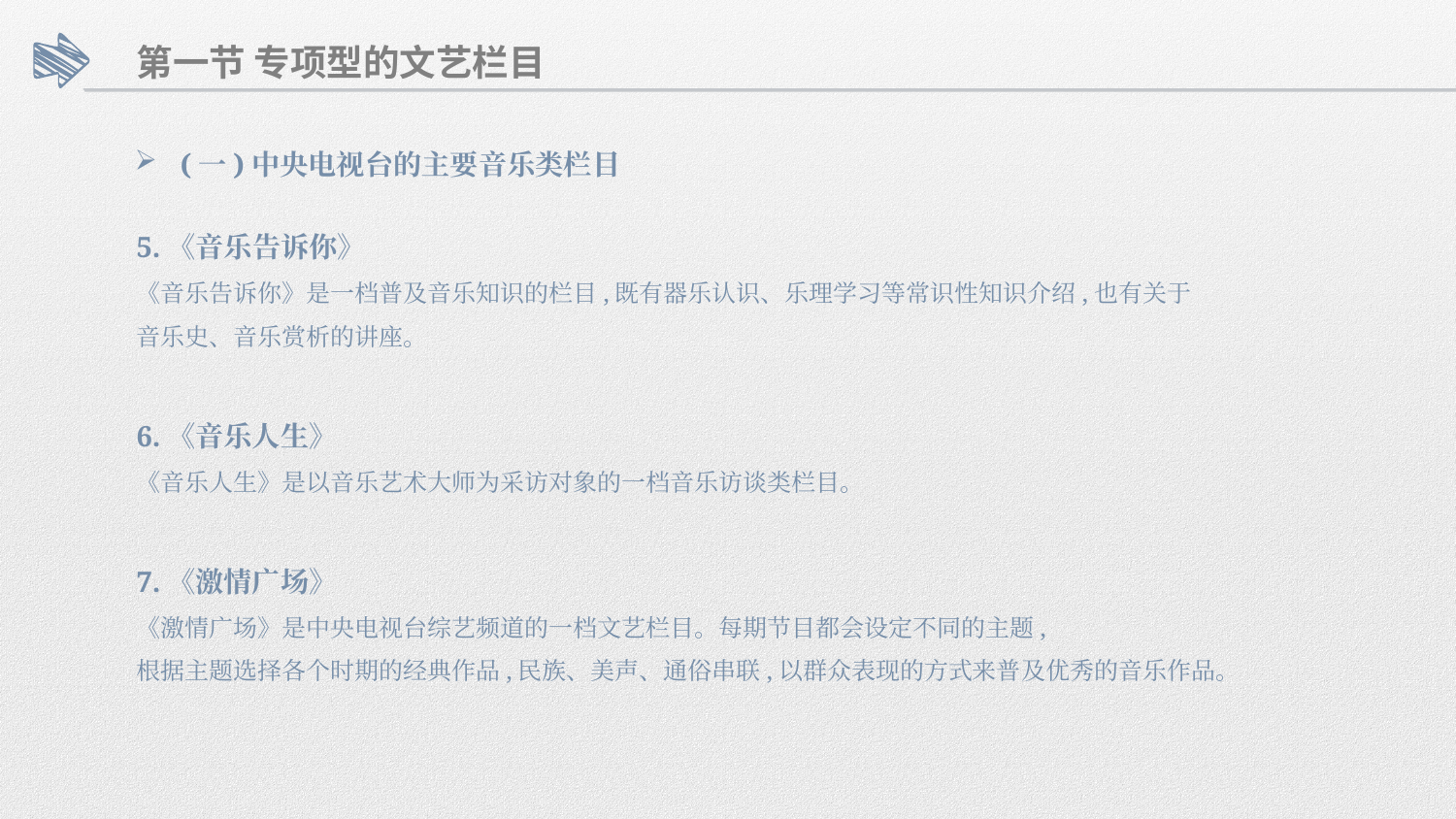

第一节 专项型的文艺栏目
(一)中央电视台的主要音乐类栏目

5.《音乐告诉你》
《音乐告诉你》是一档普及音乐知识的栏目,既有器乐认识、乐理学习等常识性知识介绍,也有关于
音乐史、音乐赏析的讲座。

6.《音乐人生》
《音乐人生》是以音乐艺术大师为采访对象的一档音乐访谈类栏目。

7.《激情广场》
《激情广场》是中央电视台综艺频道的一档文艺栏目。每期节目都会设定不同的主题,
根据主题选择各个时期的经典作品,民族、美声、通俗串联,以群众表现的方式来普及优秀的音乐作品。